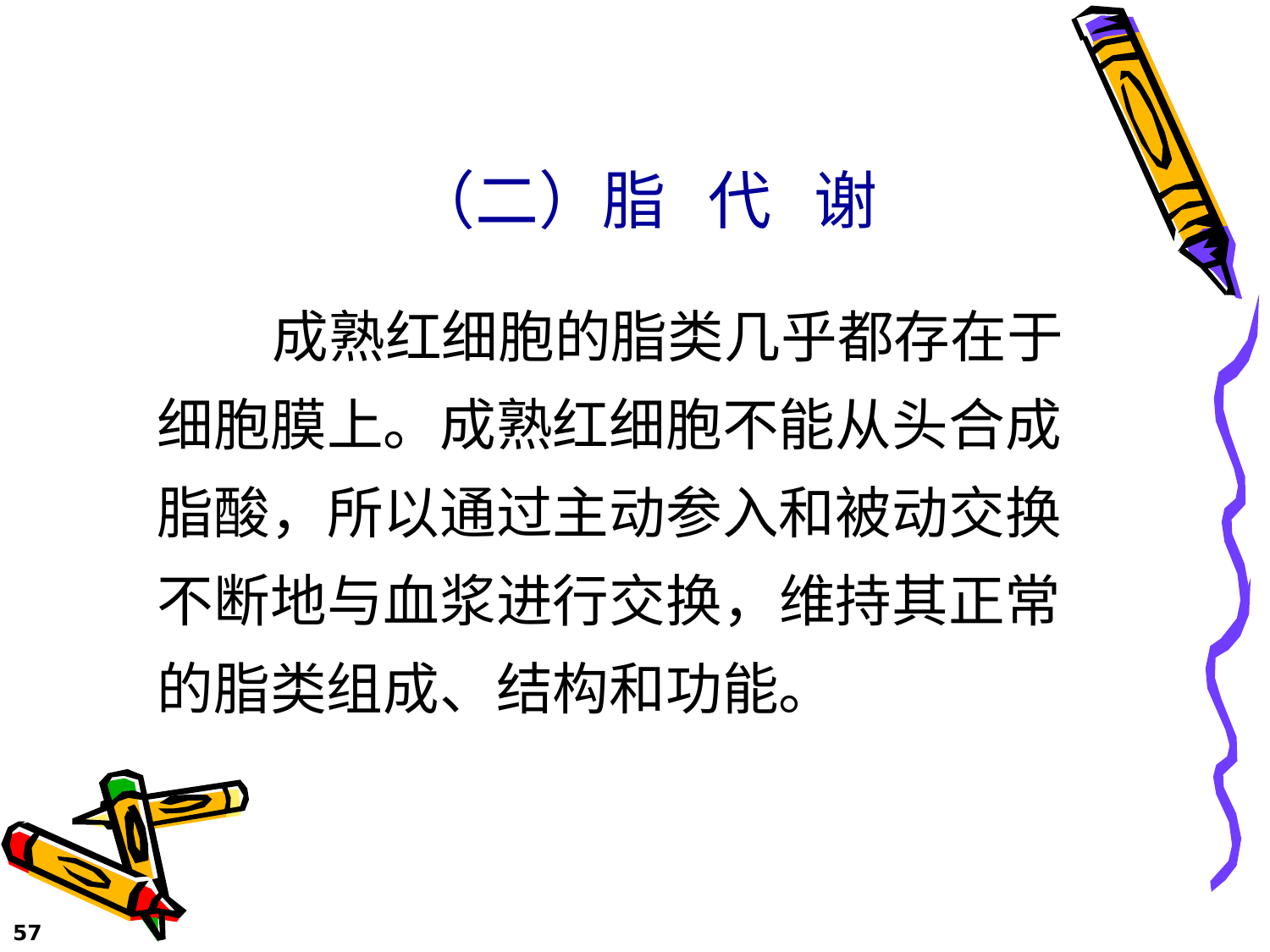

# （二）脂   代   谢
        成熟红细胞的脂类几乎都存在于细胞膜上。成熟红细胞不能从头合成脂酸，所以通过主动参入和被动交换不断地与血浆进行交换，维持其正常的脂类组成、结构和功能。
57